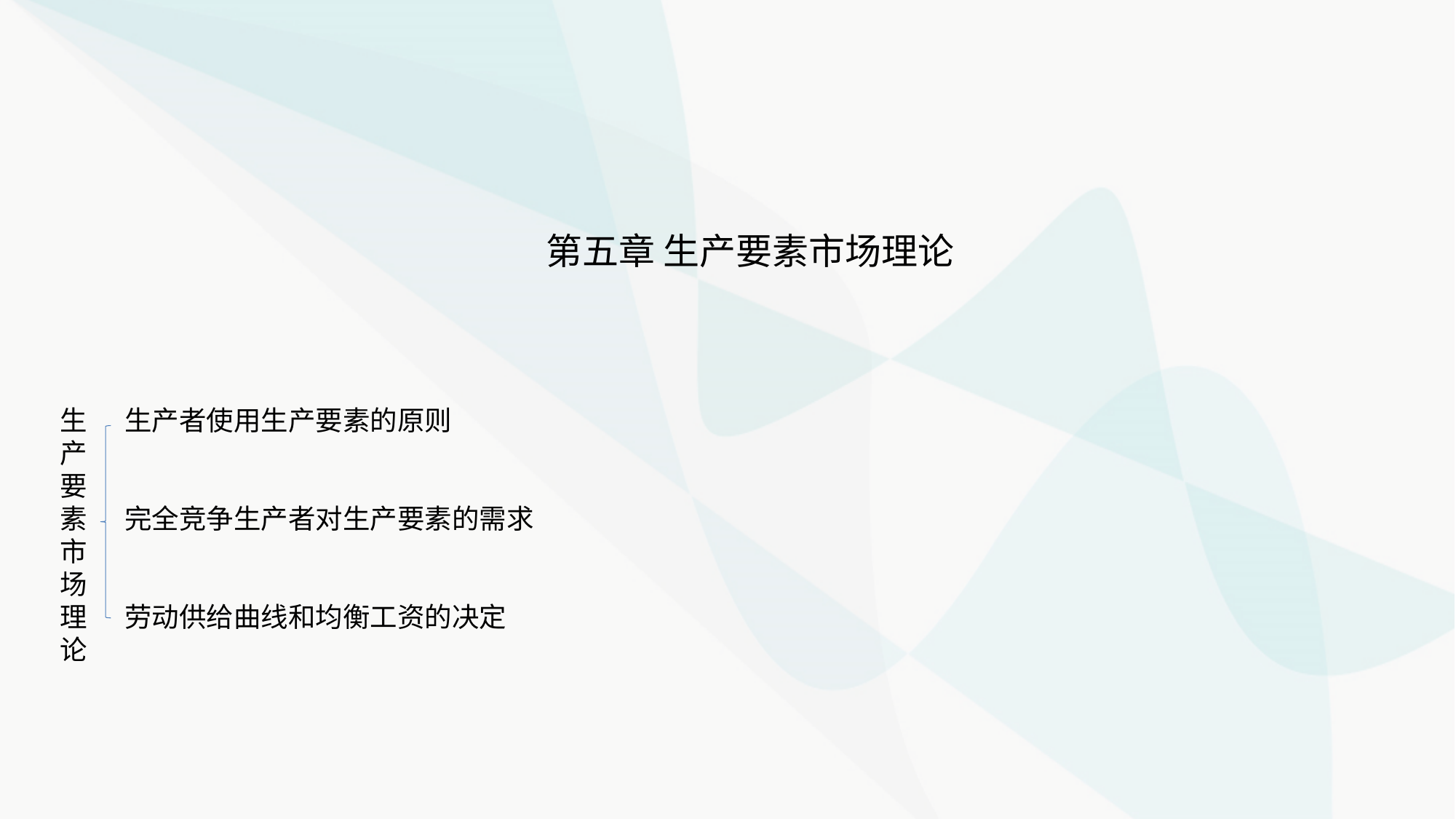

第五章 生产要素市场理论

生      生产者使用生产要素的原则
产
要
素      完全竞争生产者对生产要素的需求
市
场
理      劳动供给曲线和均衡工资的决定
论